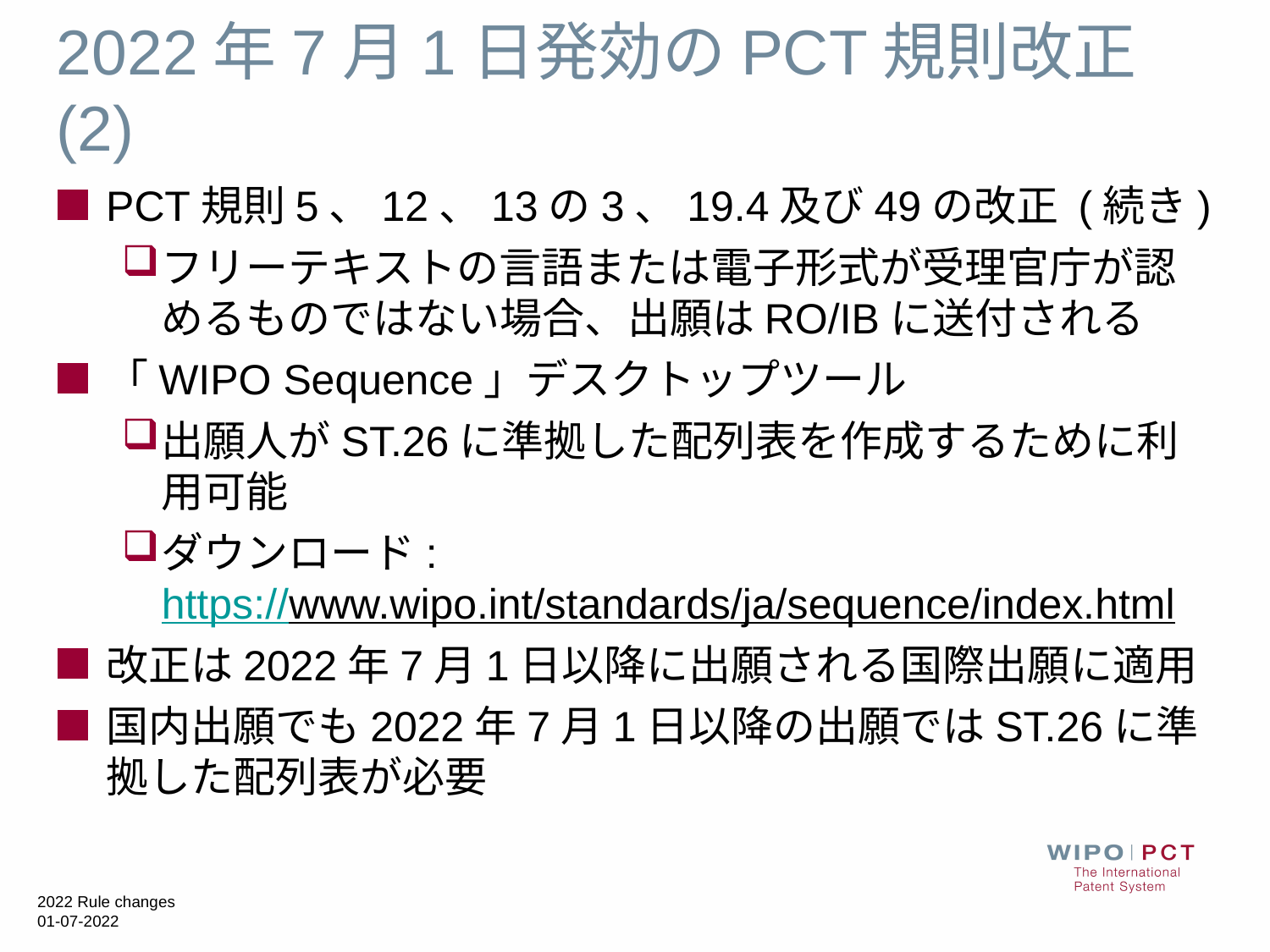

2022年7月1日発効のPCT規則改正 (2)
PCT規則5、12、13の3、19.4及び49の改正 (続き)
フリーテキストの言語または電子形式が受理官庁が認めるものではない場合、出願はRO/IBに送付される
「WIPO Sequence」デスクトップツール
出願人がST.26に準拠した配列表を作成するために利用可能
ダウンロード:
https://www.wipo.int/standards/ja/sequence/index.html
改正は2022年7月1日以降に出願される国際出願に適用
国内出願でも2022年7月1日以降の出願ではST.26に準拠した配列表が必要